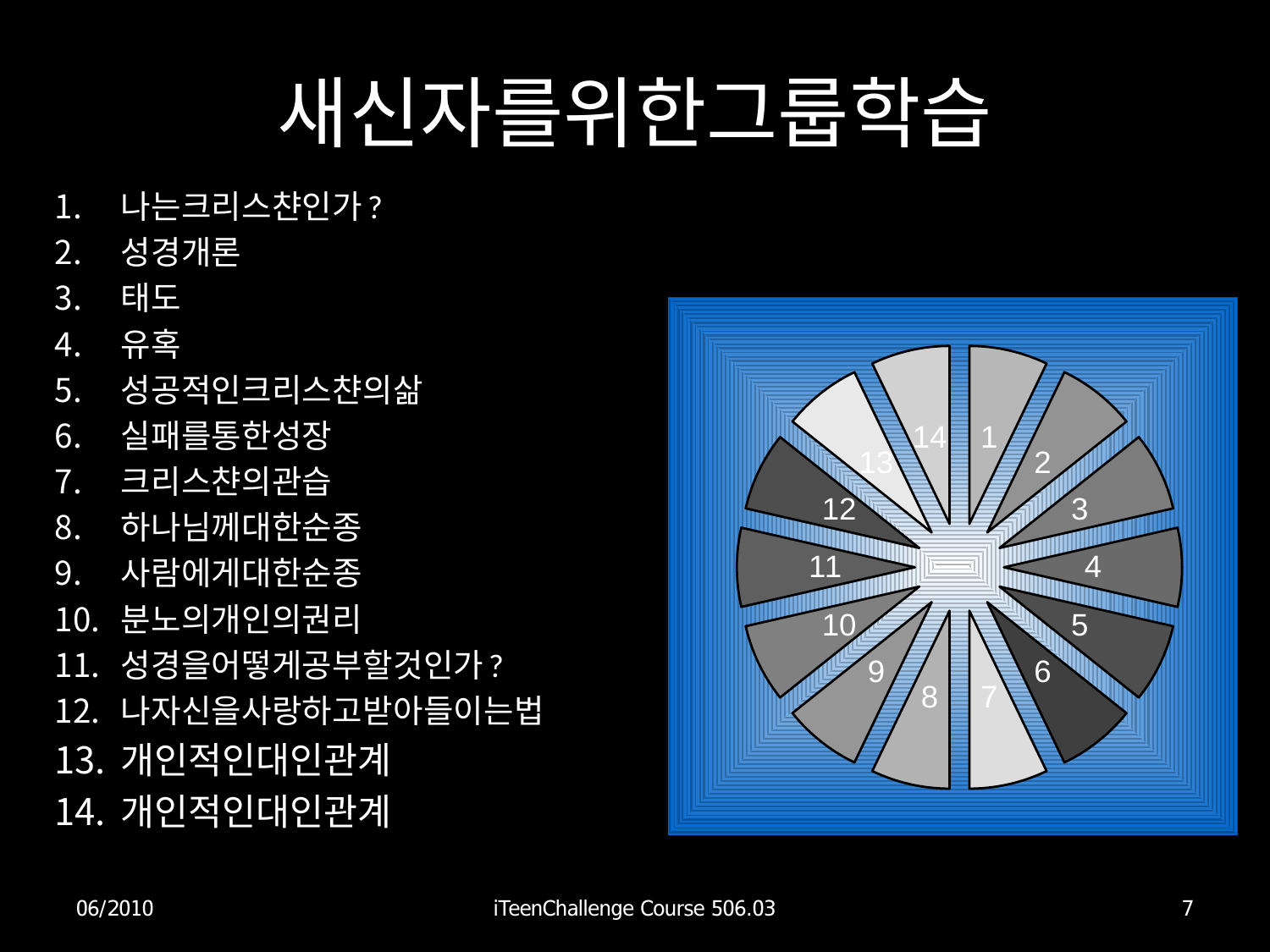

# 새신자를위한그룹학습
나는크리스챤인가?
성경개론
태도
유혹
성공적인크리스챤의삶
실패를통한성장
크리스챤의관습
하나님께대한순종
사람에게대한순종
분노의개인의권리
성경을어떻게공부할것인가?
나자신을사랑하고받아들이는법
개인적인대인관계
개인적인대인관계

### Chart

| Category |  |
|---|---|
06/2010
iTeenChallenge Course 506.03
7